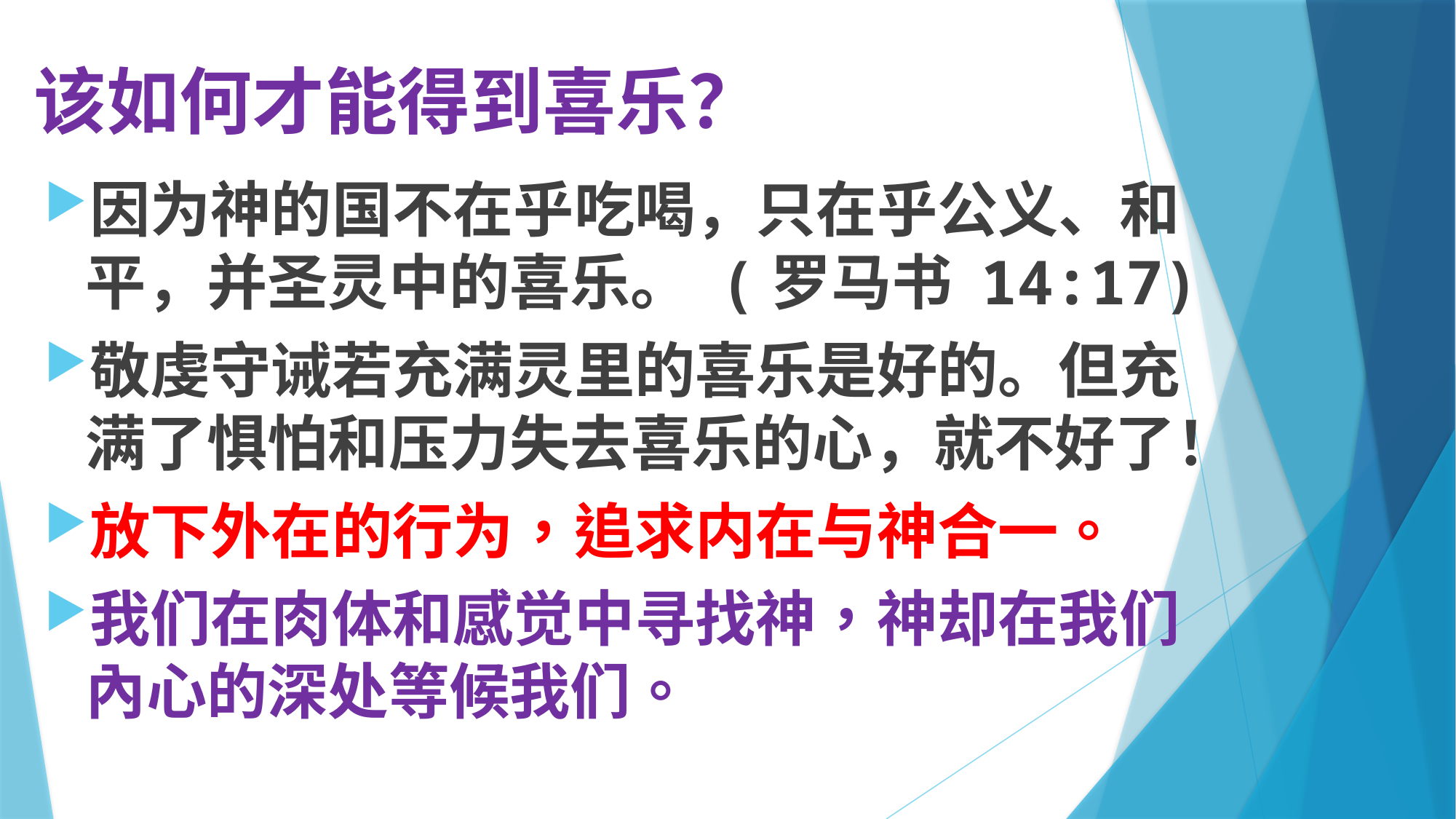

# 该如何才能得到喜乐？
因为神的国不在乎吃喝，只在乎公义、和平，并圣灵中的喜乐。 (罗马书 14:17)
敬虔守诫若充满灵里的喜乐是好的。但充满了惧怕和压力失去喜乐的心，就不好了！
放下外在的行为，追求内在与神合一。
我们在肉体和感觉中寻找神，神却在我们內心的深处等候我们。